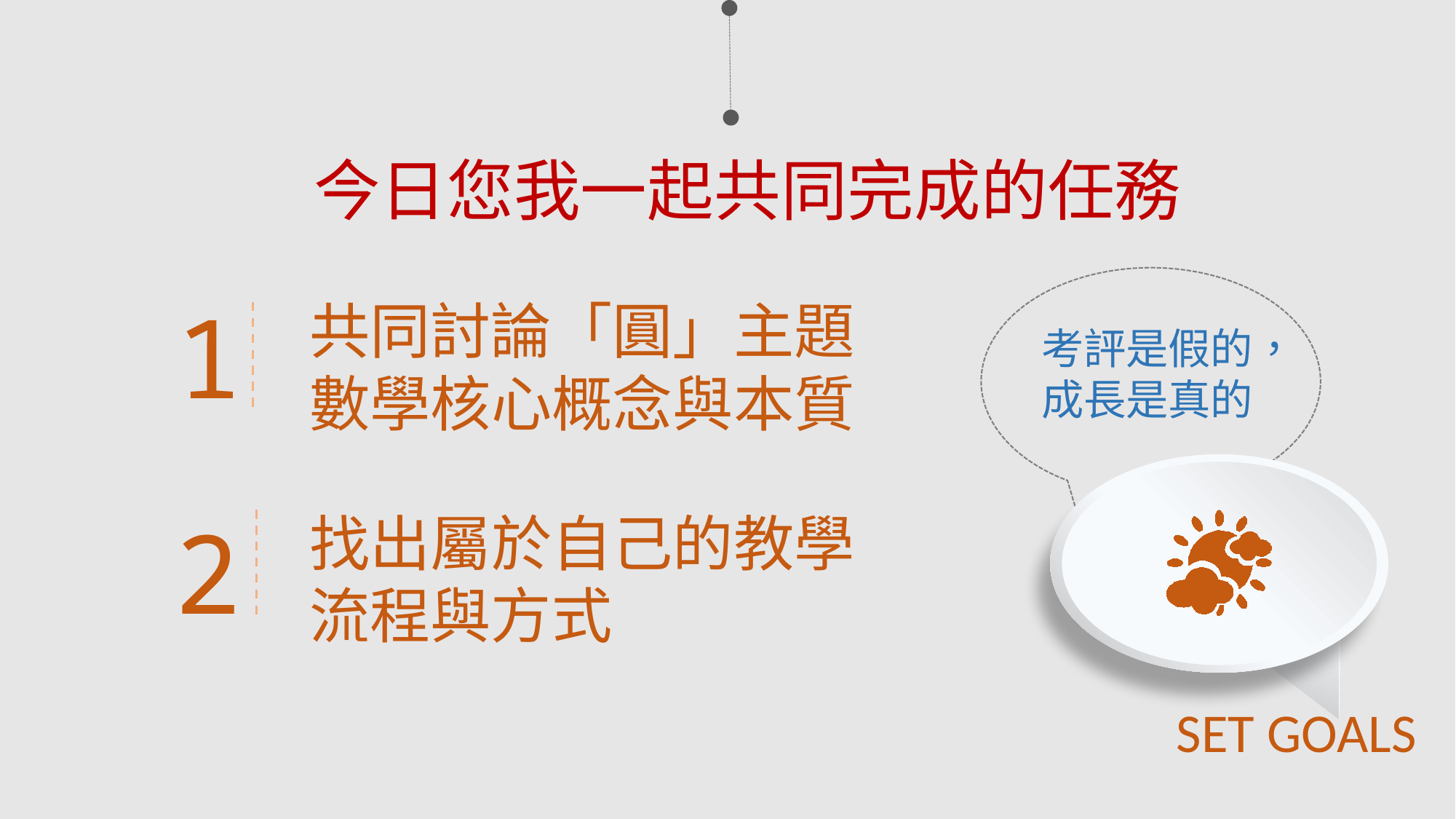

今日您我一起共同完成的任務

1
共同討論「圓」主題數學核心概念與本質
考評是假的，
成長是真的

2
找出屬於自己的教學流程與方式

SET GOALS